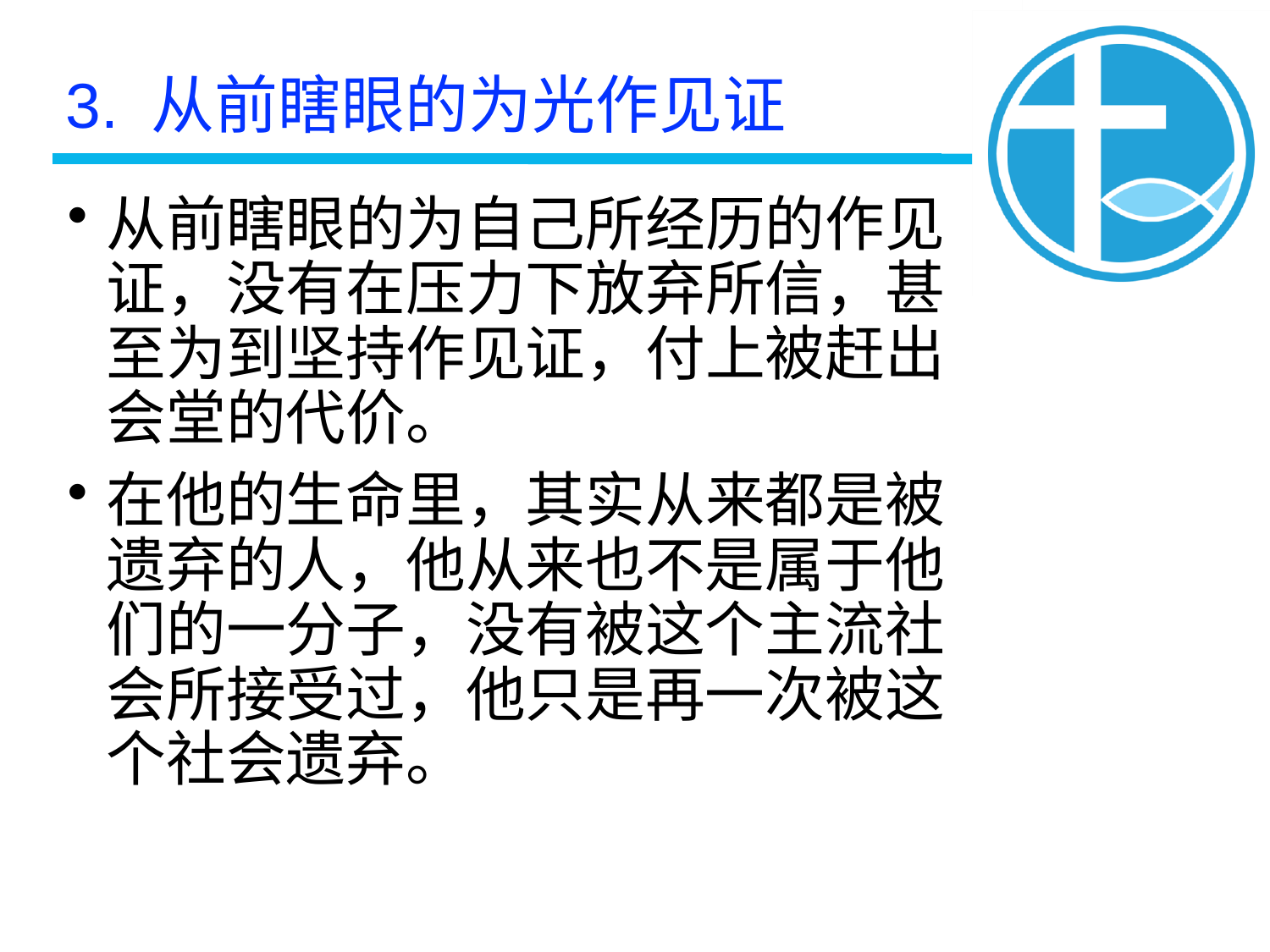

3. 从前瞎眼的为光作见证
从前瞎眼的为自己所经历的作见证，没有在压力下放弃所信，甚至为到坚持作见证，付上被赶出会堂的代价。
在他的生命里，其实从来都是被遗弃的人，他从来也不是属于他们的一分子，没有被这个主流社会所接受过，他只是再一次被这个社会遗弃。